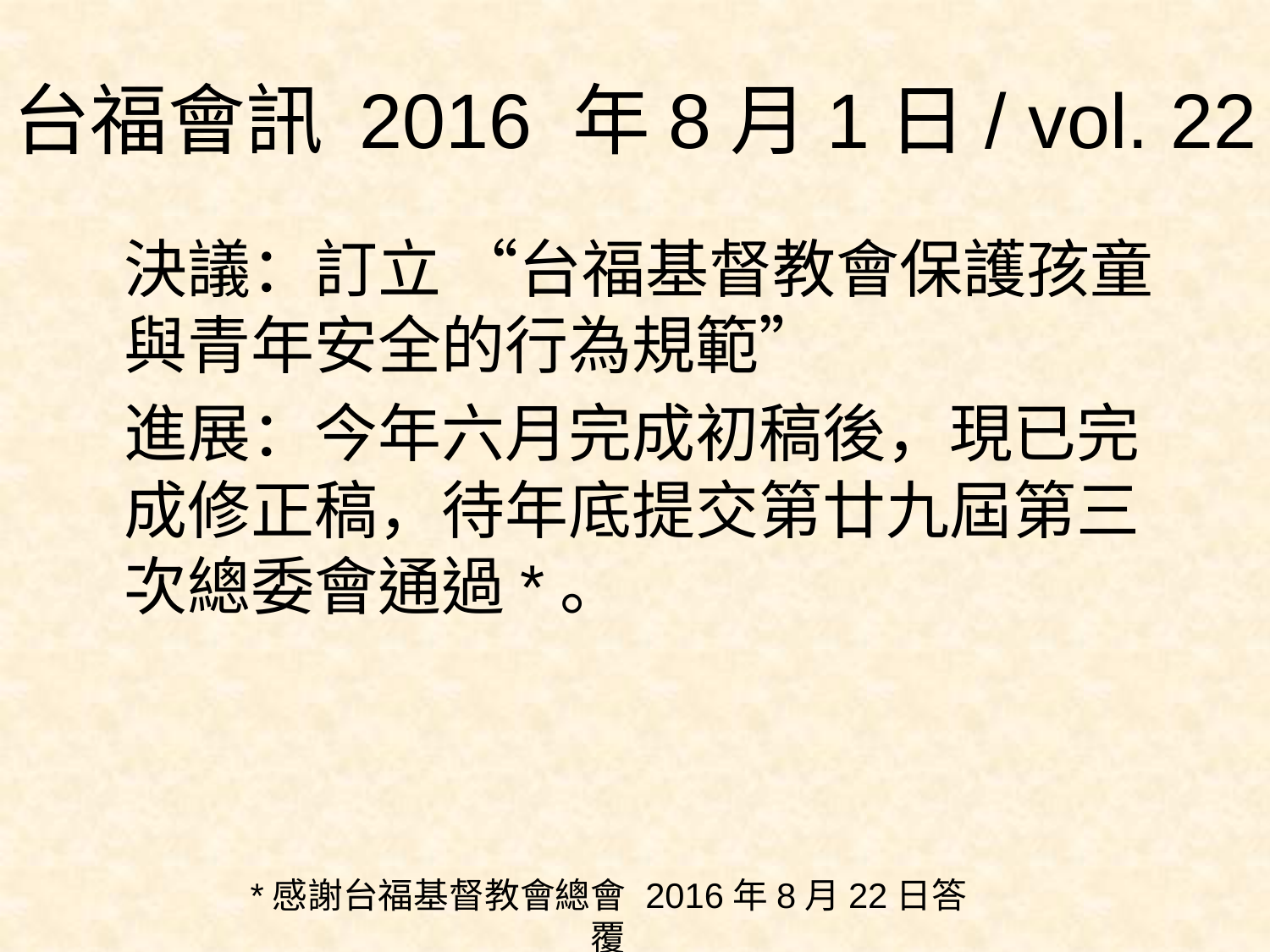

# 台福會訊 2016 年8月1日/ vol. 22
決議：訂立 “台福基督教會保護孩童與青年安全的行為規範”
進展：今年六月完成初稿後，現已完成修正稿，待年底提交第廿九屆第三次總委會通過*。
*感謝台福基督教會總會 2016年8月22日答覆